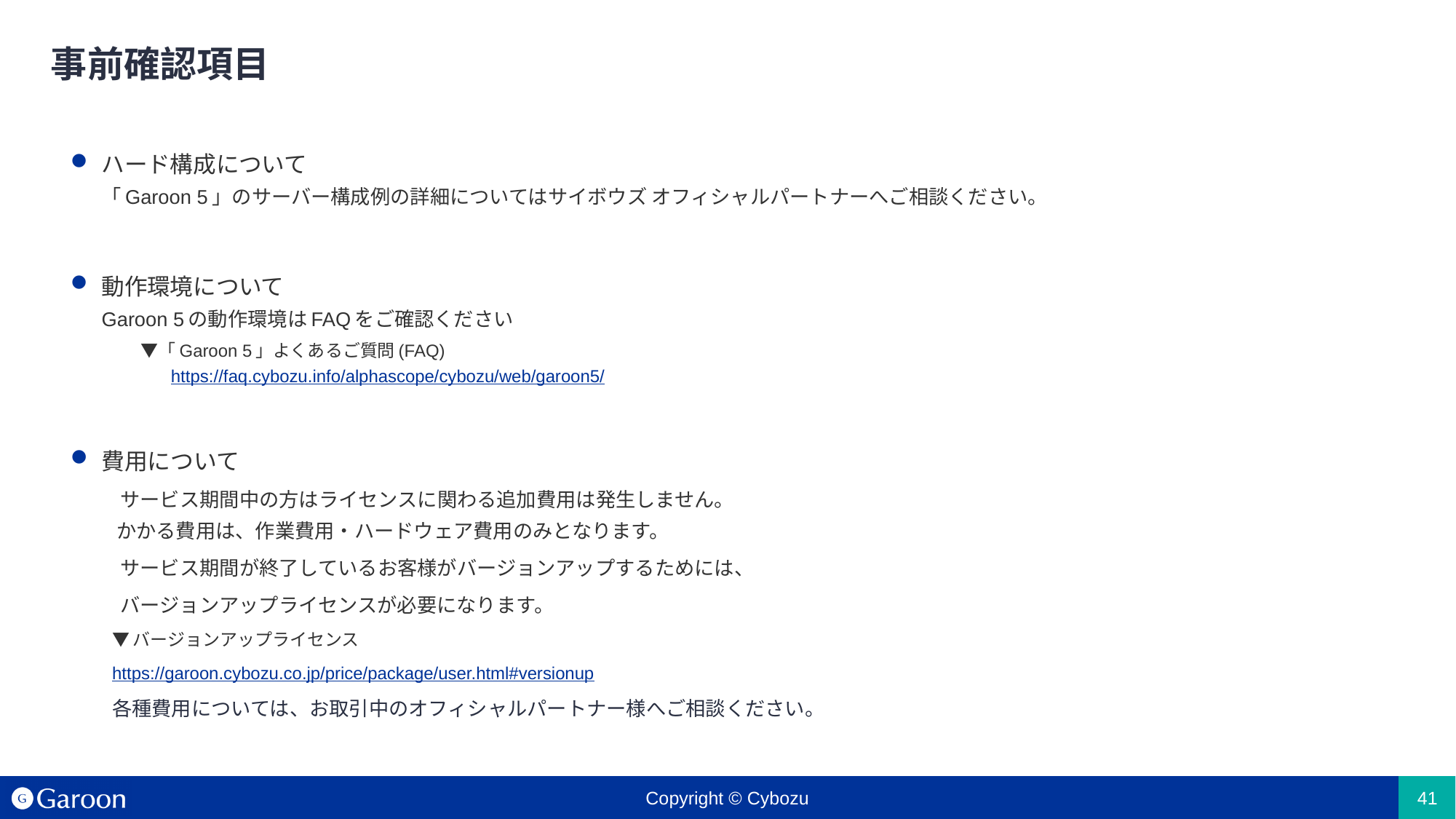

# 事前確認項目
ハード構成について
「Garoon 5」のサーバー構成例の詳細についてはサイボウズ オフィシャルパートナーへご相談ください。

動作環境について
Garoon 5の動作環境はFAQをご確認ください
　　▼「Garoon 5」よくあるご質問(FAQ)
https://faq.cybozu.info/alphascope/cybozu/web/garoon5/

費用について
 サービス期間中の方はライセンスに関わる追加費用は発生しません。
 かかる費用は、作業費用・ハードウェア費用のみとなります。
 サービス期間が終了しているお客様がバージョンアップするためには、
 バージョンアップライセンスが必要になります。
▼バージョンアップライセンス
https://garoon.cybozu.co.jp/price/package/user.html#versionup
各種費用については、お取引中のオフィシャルパートナー様へご相談ください。